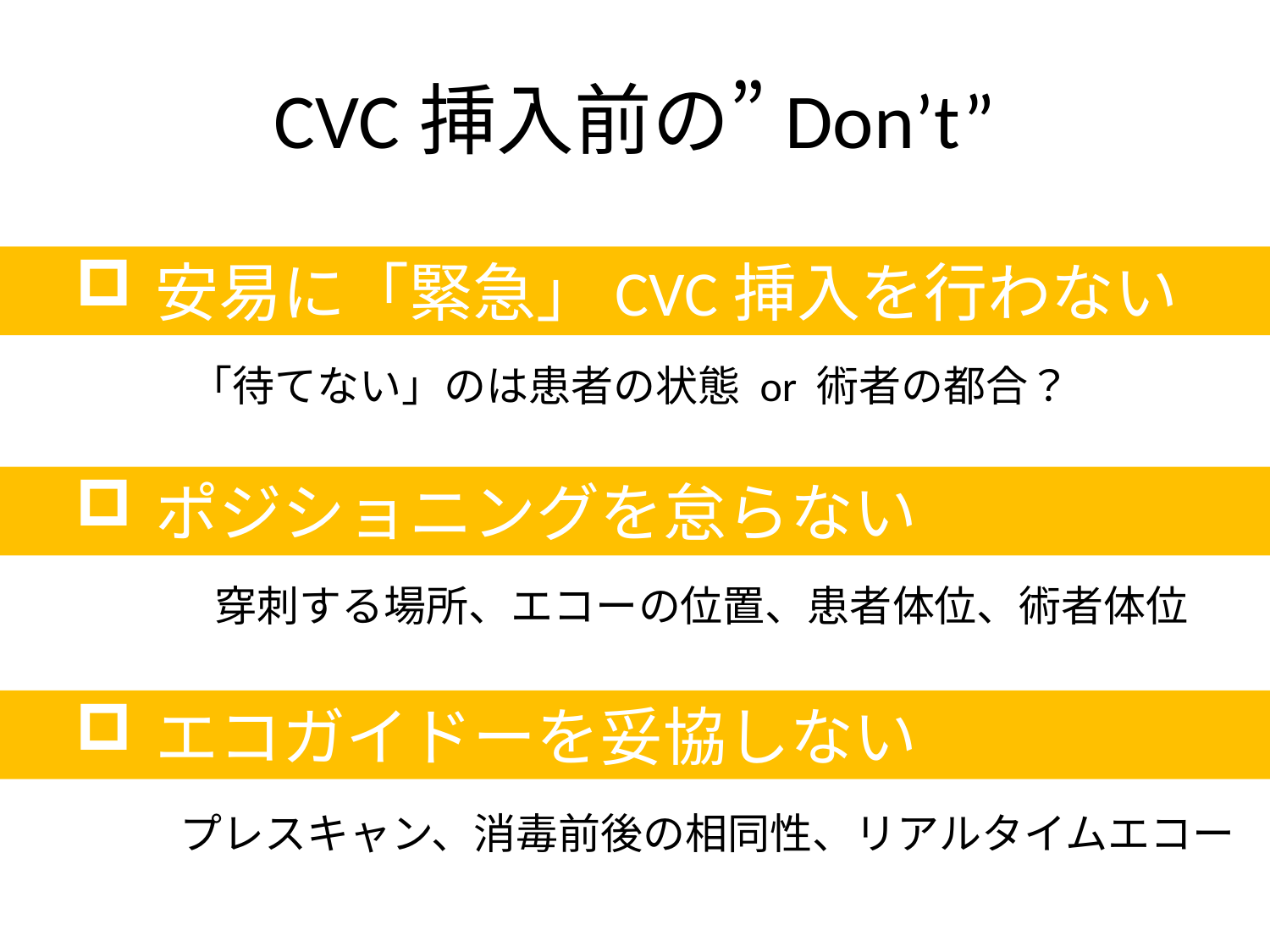

# CVC挿入前の”Don’t”
安易に「緊急」CVC挿入を行わない
「待てない」のは患者の状態 or 術者の都合？
ポジショニングを怠らない
穿刺する場所、エコーの位置、患者体位、術者体位
エコガイドーを妥協しない
プレスキャン、消毒前後の相同性、リアルタイムエコー